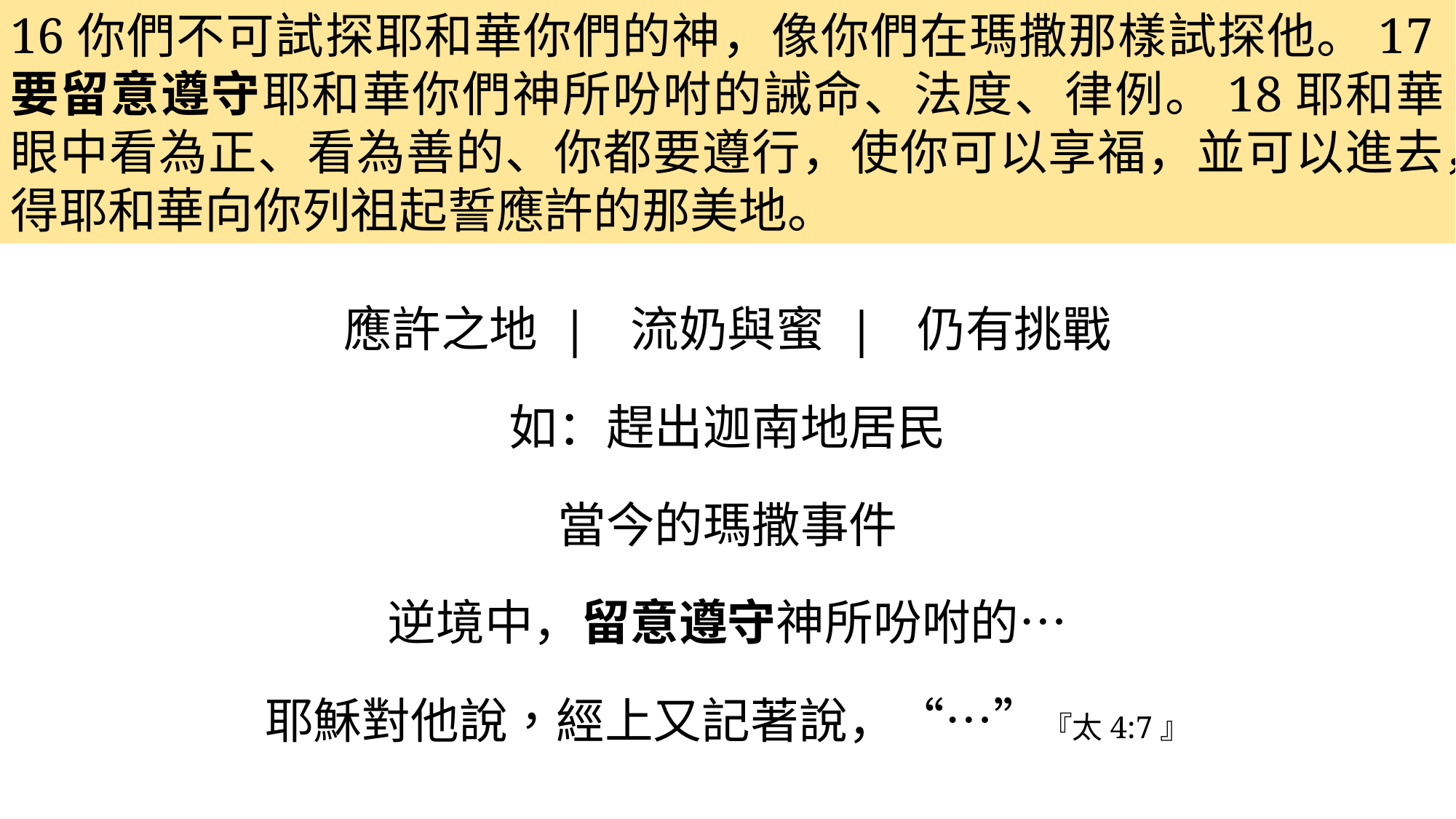

16你們不可試探耶和華你們的神，像你們在瑪撒那樣試探他。17要留意遵守耶和華你們神所吩咐的誡命、法度、律例。18耶和華眼中看為正、看為善的、你都要遵行，使你可以享福，並可以進去，得耶和華向你列祖起誓應許的那美地。
應許之地 | 流奶與蜜 | 仍有挑戰
如：趕出迦南地居民
當今的瑪撒事件
逆境中，留意遵守神所吩咐的…
耶穌對他說，經上又記著說，“…”『太4:7』